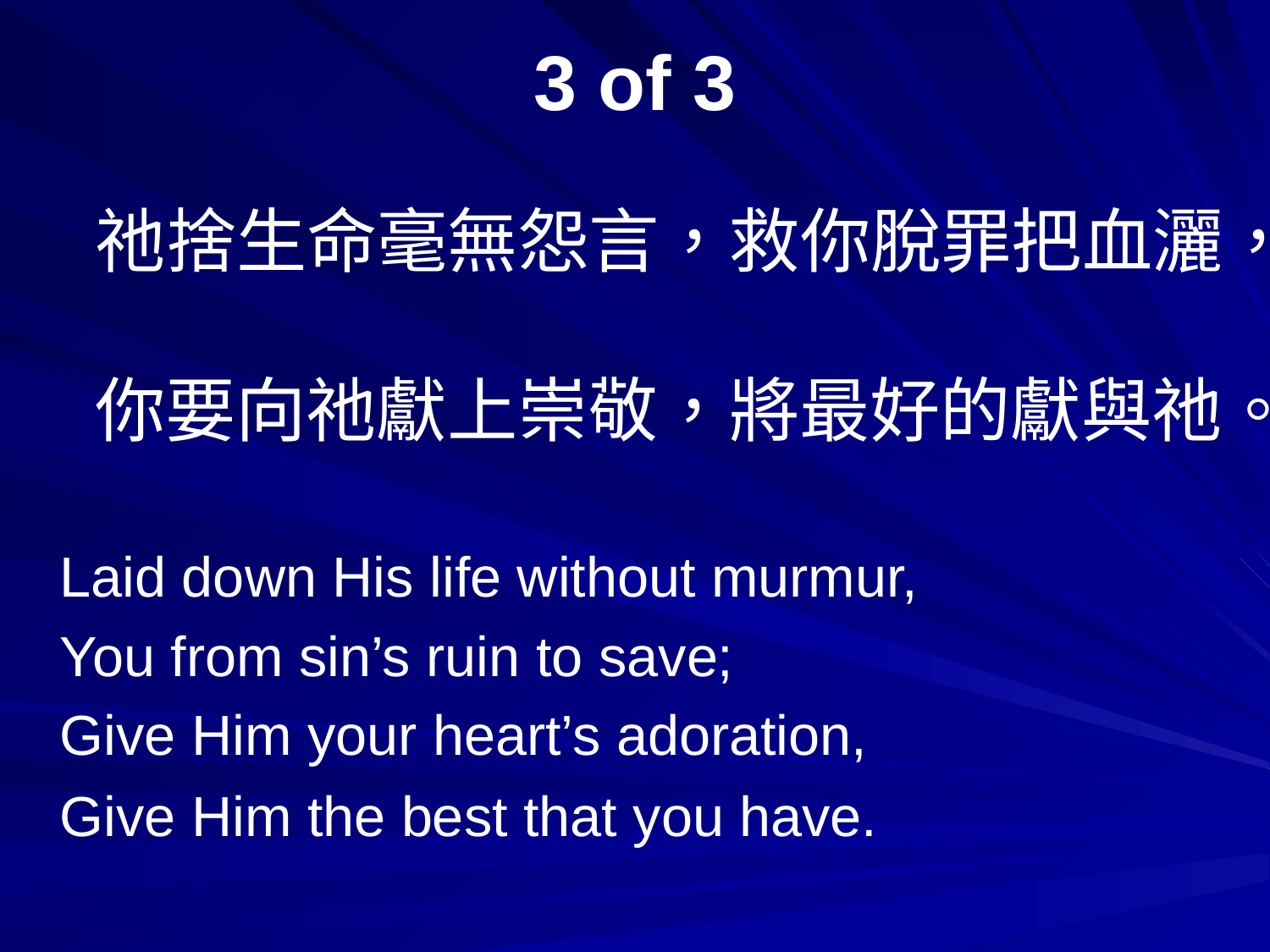

# 3 of 3
  祂捨生命毫無怨言，救你脫罪把血灑，
你要向祂獻上崇敬，將最好的獻與祂。

Laid down His life without murmur,
You from sin’s ruin to save;
Give Him your heart’s adoration,
Give Him the best that you have.